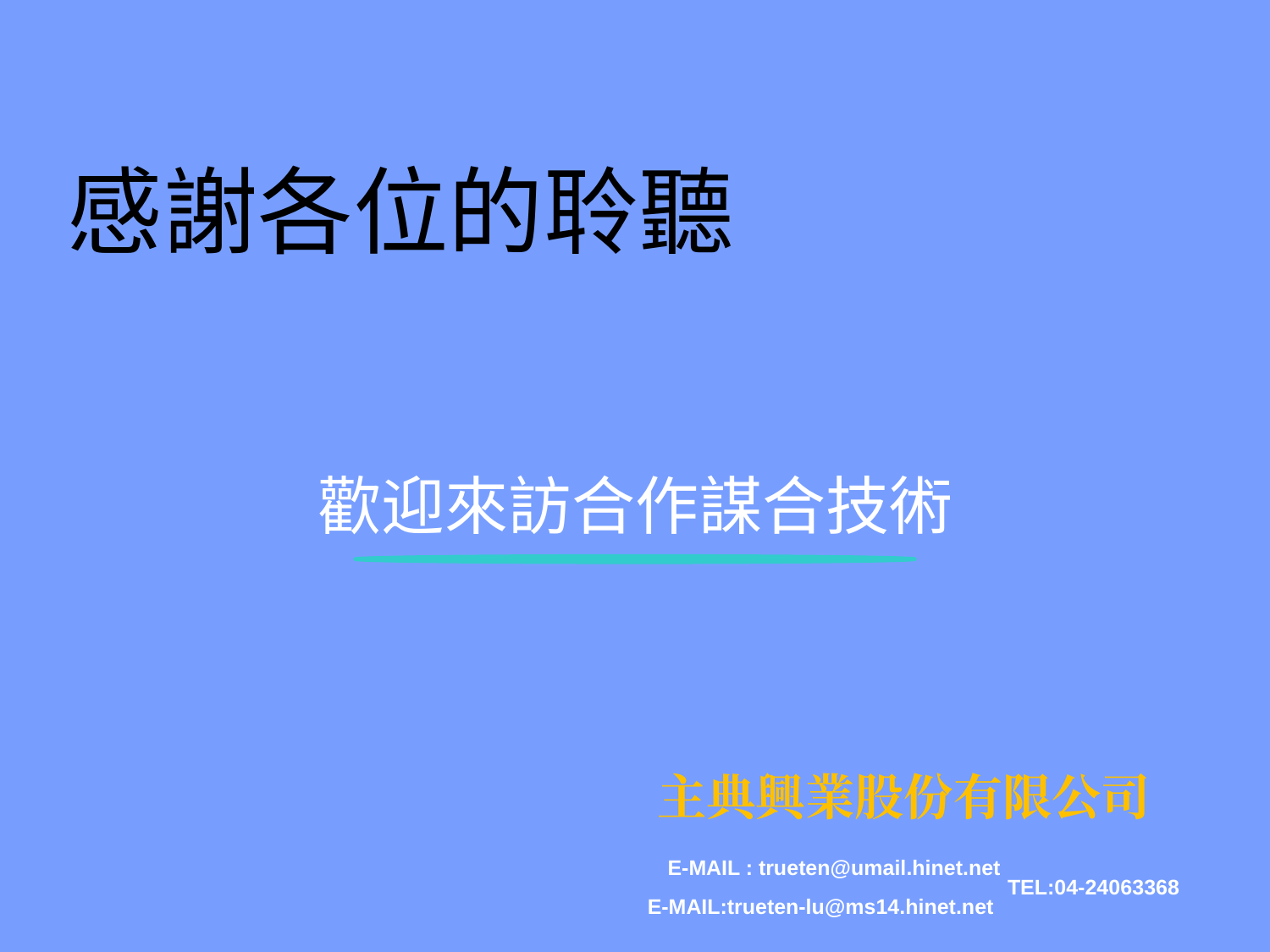

感謝各位的聆聽

歡迎來訪合作謀合技術

主典興業股份有限公司
E-MAIL : trueten@umail.hinet.net
TEL:04-24063368
E-MAIL:trueten-lu@ms14.hinet.net